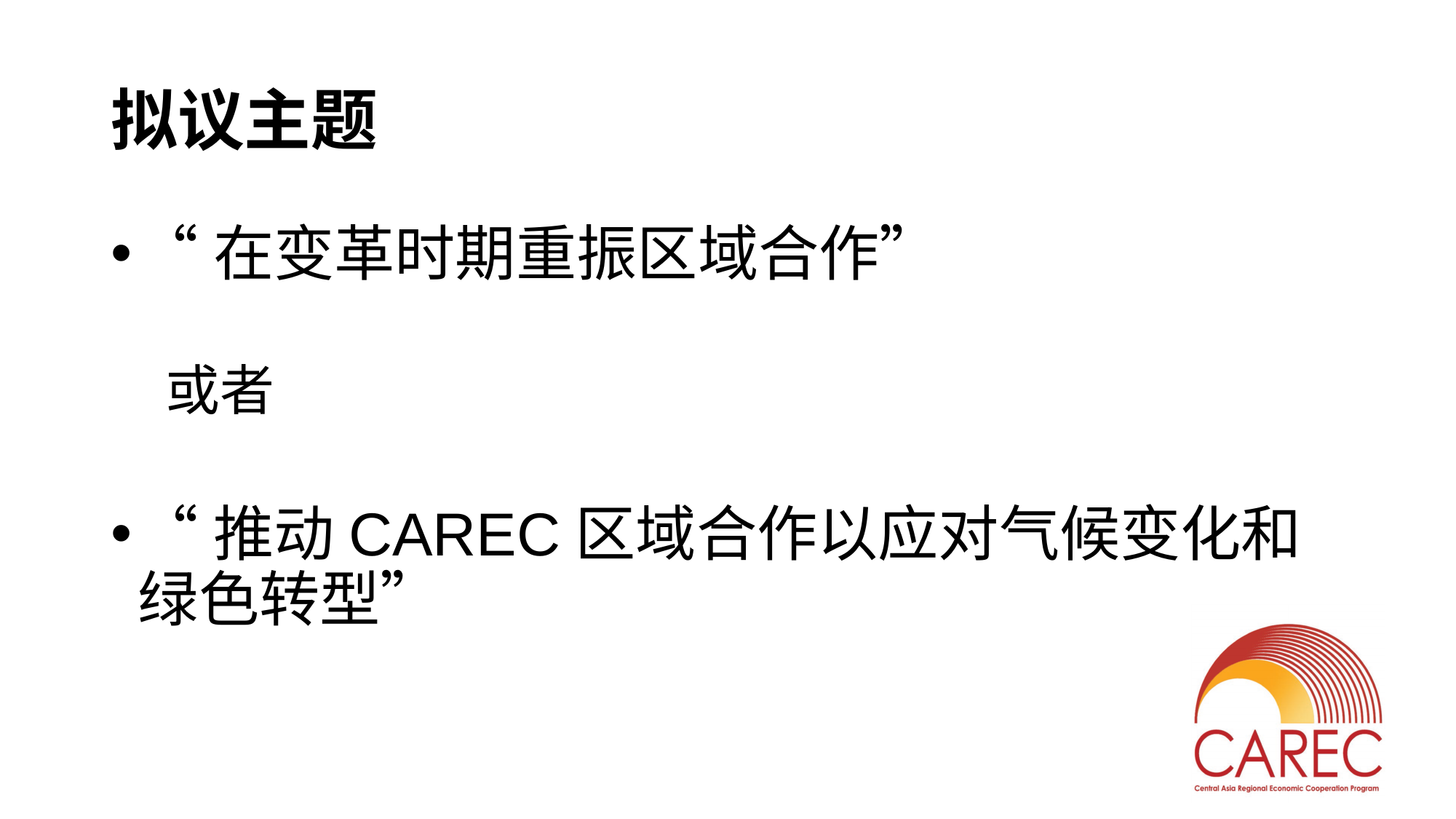

# 拟议主题
“在变革时期重振区域合作”

或者

“推动CAREC区域合作以应对气候变化和绿色转型”